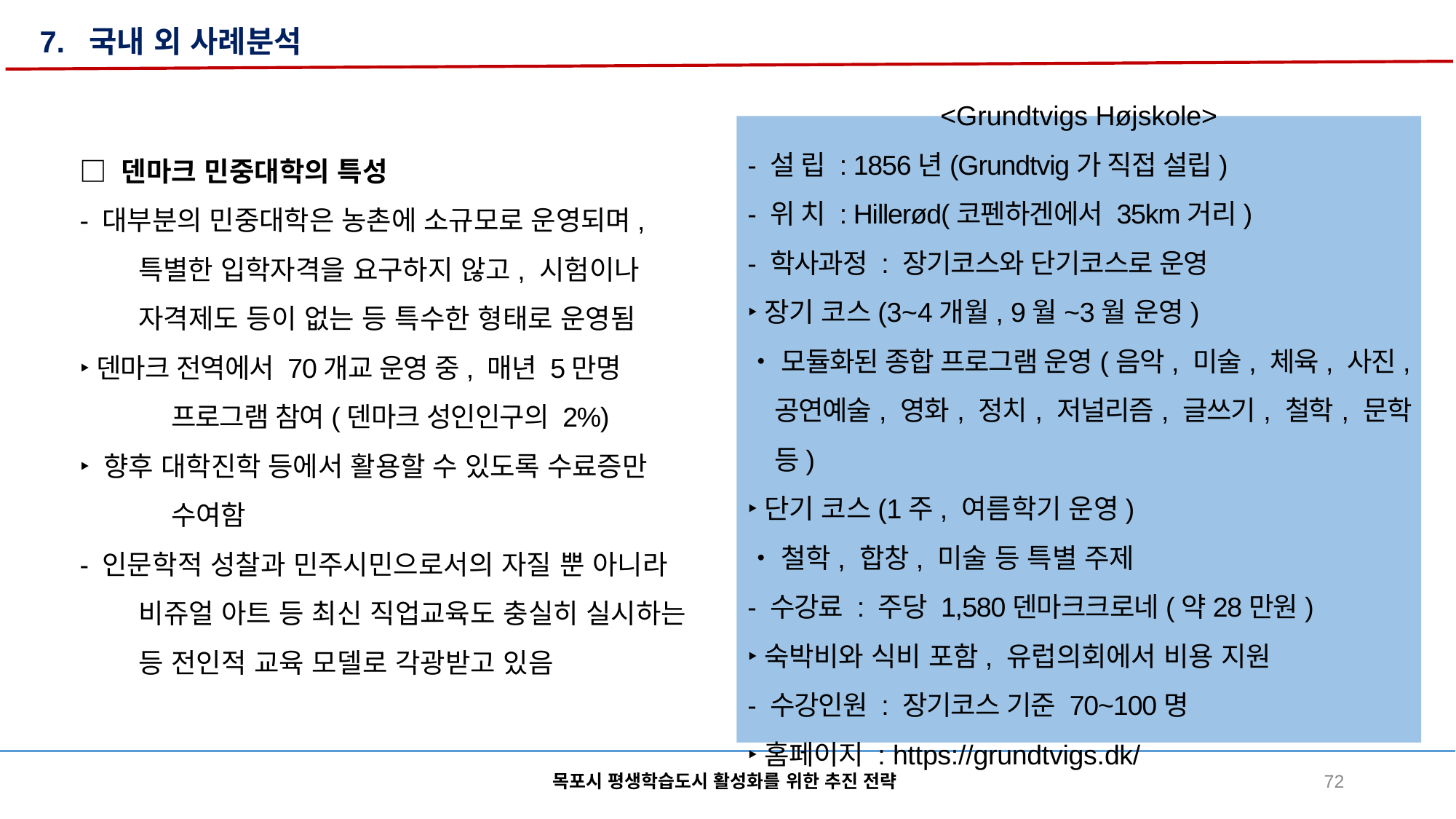

7.  국내 외 사례분석
<Grundtvigs Højskole>
- 설 립 : 1856년(Grundtvig가 직접 설립)
- 위 치 : Hillerød(코펜하겐에서 35km거리)
- 학사과정 : 장기코스와 단기코스로 운영
‣장기 코스(3~4개월, 9월~3월 운영)
‧모듈화된 종합 프로그램 운영(음악, 미술, 체육, 사진, 공연예술, 영화, 정치, 저널리즘, 글쓰기, 철학, 문학 등)
‣단기 코스(1주, 여름학기 운영)
‧철학, 합창, 미술 등 특별 주제
- 수강료 : 주당 1,580덴마크크로네(약28만원)
‣숙박비와 식비 포함, 유럽의회에서 비용 지원
- 수강인원 : 장기코스 기준 70~100명
‣홈페이지 : https://grundtvigs.dk/
□ 덴마크 민중대학의 특성
- 대부분의 민중대학은 농촌에 소규모로 운영되며, 특별한 입학자격을 요구하지 않고, 시험이나 자격제도 등이 없는 등 특수한 형태로 운영됨
‣덴마크 전역에서 70개교 운영 중, 매년 5만명 프로그램 참여(덴마크 성인인구의 2%)
‣ 향후 대학진학 등에서 활용할 수 있도록 수료증만 수여함
- 인문학적 성찰과 민주시민으로서의 자질 뿐 아니라 비쥬얼 아트 등 최신 직업교육도 충실히 실시하는 등 전인적 교육 모델로 각광받고 있음
목포시 평생학습도시 활성화를 위한 추진 전략
72